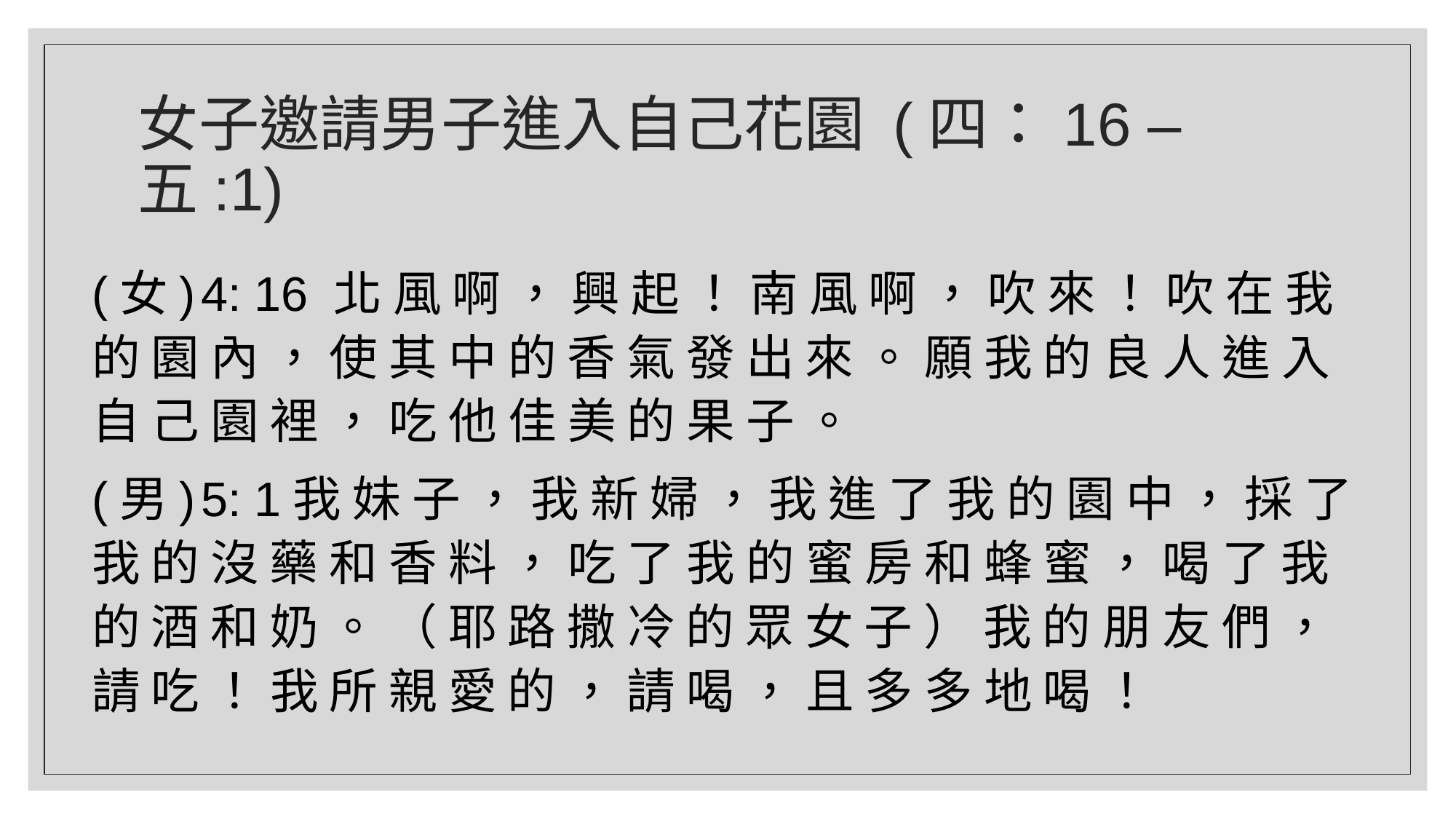

# 女子邀請男子進入自己花園 (四：16 – 五:1)
(女)	4: 16 北 風 啊 ， 興 起 ！ 南 風 啊 ， 吹 來 ！ 吹 在 我 的 園 內 ， 使 其 中 的 香 氣 發 出 來 。 願 我 的 良 人 進 入 自 己 園 裡 ， 吃 他 佳 美 的 果 子 。
(男)	5: 1我 妹 子 ， 我 新 婦 ， 我 進 了 我 的 園 中 ， 採 了 我 的 沒 藥 和 香 料 ， 吃 了 我 的 蜜 房 和 蜂 蜜 ， 喝 了 我 的 酒 和 奶 。 （ 耶 路 撒 冷 的 眾 女 子 ） 我 的 朋 友 們 ， 請 吃 ！ 我 所 親 愛 的 ， 請 喝 ， 且 多 多 地 喝 ！